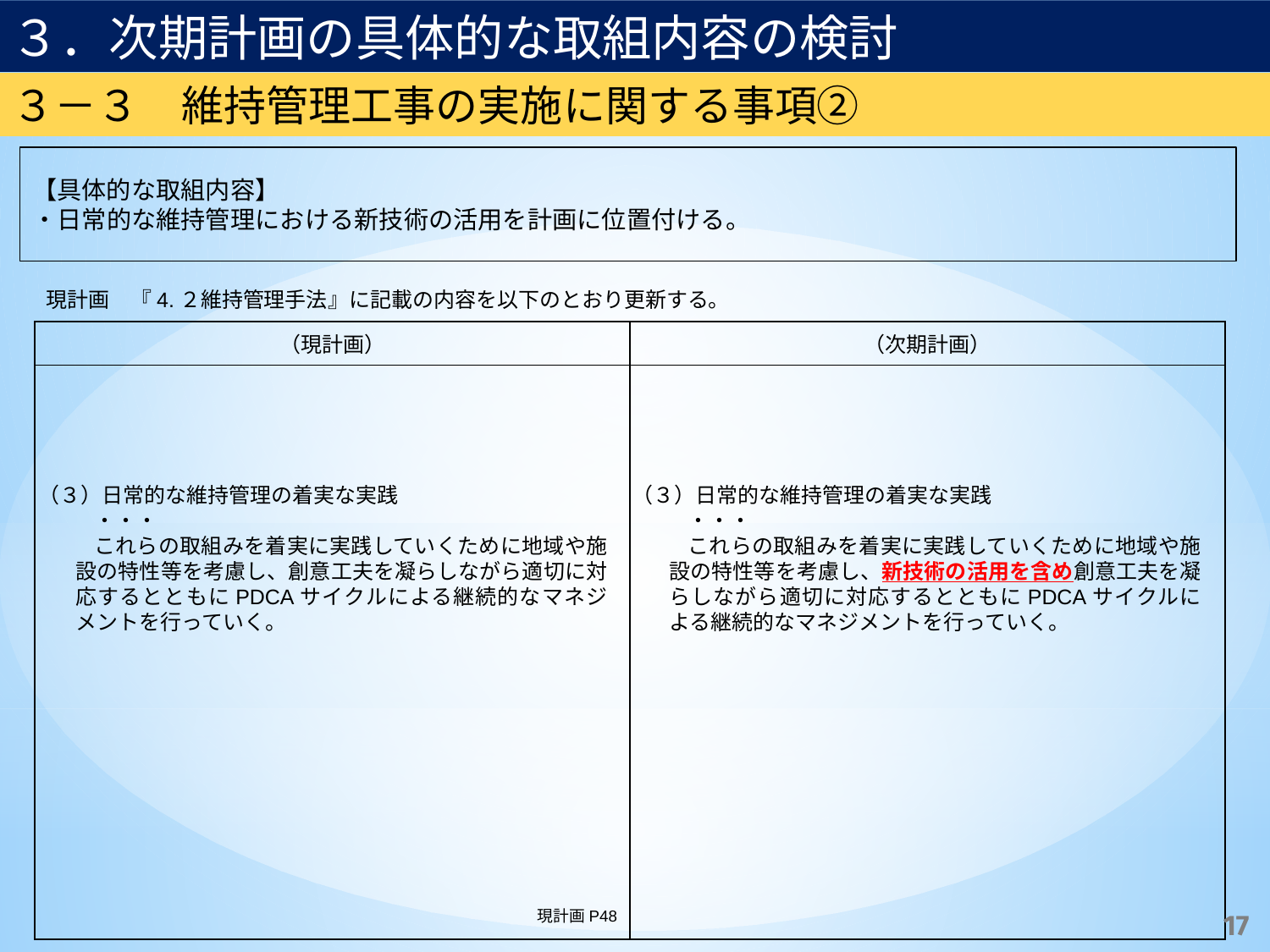

３．次期計画の具体的な取組内容の検討
３－３　維持管理工事の実施に関する事項②
【具体的な取組内容】
・日常的な維持管理における新技術の活用を計画に位置付ける。
現計画　『4.２維持管理手法』に記載の内容を以下のとおり更新する。
| （現計画） | （次期計画） |
| --- | --- |
|  |  |
（３）日常的な維持管理の着実な実践
・・・
これらの取組みを着実に実践していくために地域や施設の特性等を考慮し、創意工夫を凝らしながら適切に対応するとともにPDCAサイクルによる継続的なマネジメントを行っていく。
（３）日常的な維持管理の着実な実践
・・・
これらの取組みを着実に実践していくために地域や施設の特性等を考慮し、新技術の活用を含め創意工夫を凝らしながら適切に対応するとともにPDCAサイクルによる継続的なマネジメントを行っていく。
現計画P48
17